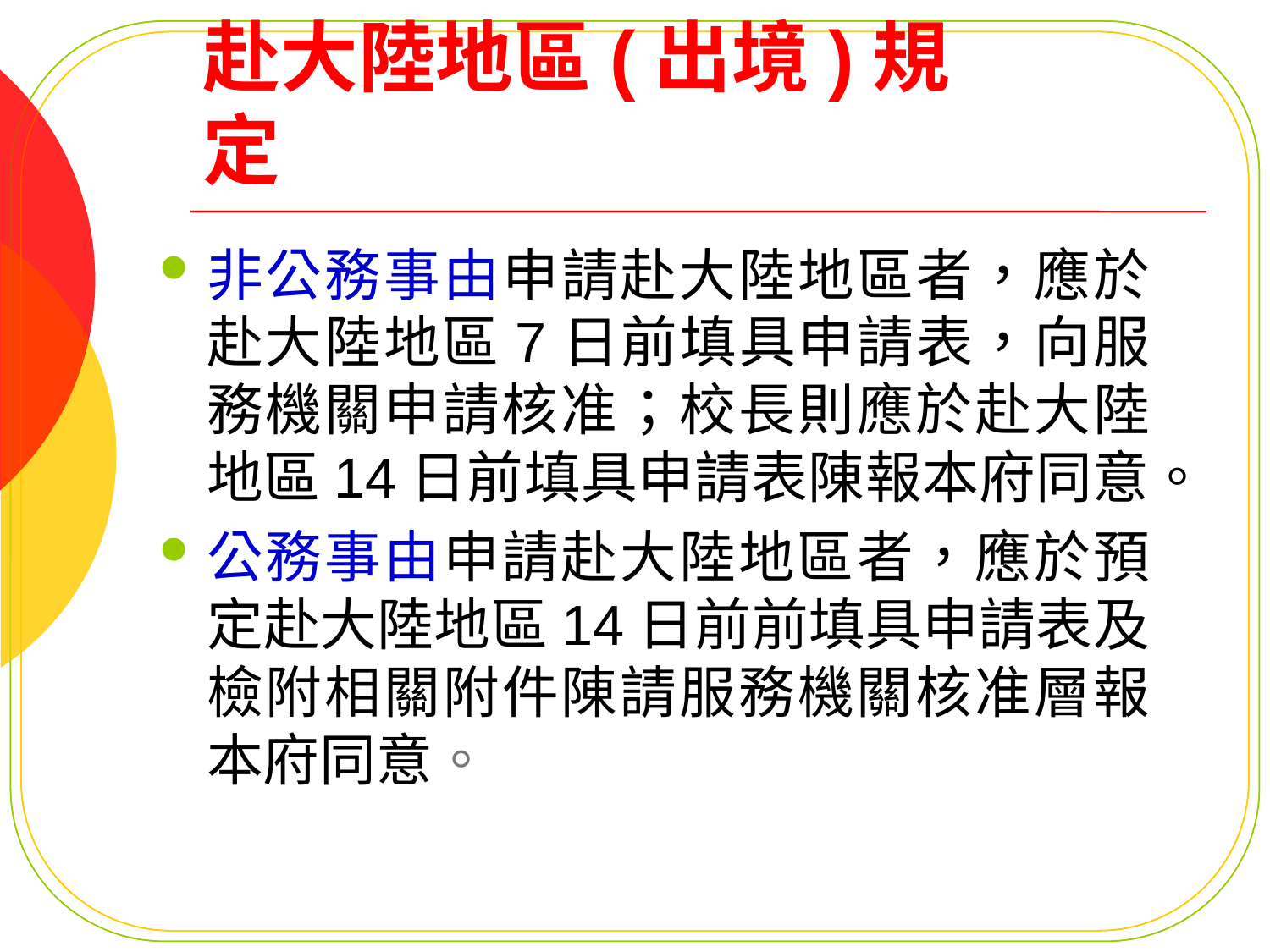

# 赴大陸地區(出境)規定
非公務事由申請赴大陸地區者，應於赴大陸地區7日前填具申請表，向服務機關申請核准；校長則應於赴大陸地區14日前填具申請表陳報本府同意。
公務事由申請赴大陸地區者，應於預定赴大陸地區14日前前填具申請表及檢附相關附件陳請服務機關核准層報本府同意。